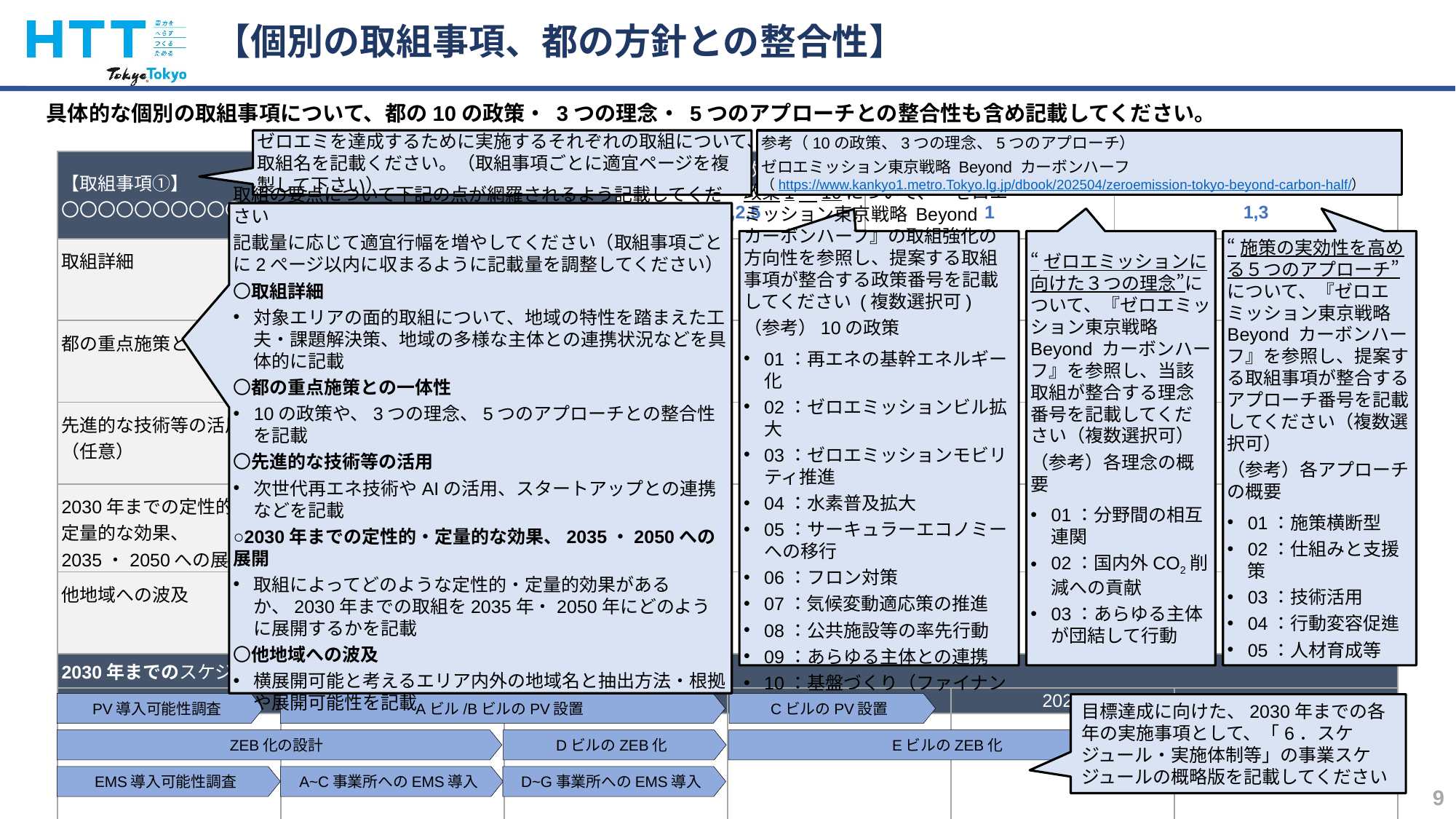

# 【個別の取組事項、都の方針との整合性】
具体的な個別の取組事項について、都の10の政策・ 3つの理念・ 5つのアプローチとの整合性も含め記載してください。
ゼロエミを達成するために実施するそれぞれの取組について、取組名を記載ください。（取組事項ごとに適宜ページを複製して下さい）
参考（10の政策、3つの理念、5つのアプローチ）
ゼロエミッション東京戦略 Beyond カーボンハーフ　
（https://www.kankyo1.metro.Tokyo.lg.jp/dbook/202504/zeroemission-tokyo-beyond-carbon-half/）
| 【取組事項①】 〇〇〇〇〇〇〇〇〇〇 |  |  | 10の政策 |  | ３つの理念 | ３つの理念 | ５つのアプローチ |  |
| --- | --- | --- | --- | --- | --- | --- | --- | --- |
|  |  |  | 1,2,5 |  | 1 | 1 | 1,3 |  |
| 取組詳細 |  |  |  |  |  |  |  |  |
| 都の重点施策との一体性 |  |  |  |  |  |  |  |  |
| 先進的な技術等の活用 （任意） |  |  |  |  |  |  |  |  |
| 2030年までの定性的、 定量的な効果、 2035・2050への展開 |  |  |  |  |  |  |  |  |
| 他地域への波及 |  |  |  |  |  |  |  |  |
| 2030年までのスケジュール |  |  |  |  |  |  |  |  |
| 2025 | 2026 | 2027 |  | 2028 |  | 2029 |  | 2030 |
|  |  |  |  |  |  |  |  |  |
取組の要点について下記の点が網羅されるよう記載してください
記載量に応じて適宜行幅を増やしてください（取組事項ごとに2ぺージ以内に収まるように記載量を調整してください）
〇取組詳細
対象エリアの面的取組について、地域の特性を踏まえた工夫・課題解決策、地域の多様な主体との連携状況などを具体的に記載
〇都の重点施策との一体性
10の政策や、3つの理念、5つのアプローチとの整合性を記載
〇先進的な技術等の活用
次世代再エネ技術やAIの活用、スタートアップとの連携などを記載
○2030年までの定性的・定量的な効果、2035・2050への展開
取組によってどのような定性的・定量的効果があるか、2030年までの取組を2035年・2050年にどのように展開するかを記載
〇他地域への波及
横展開可能と考えるエリア内外の地域名と抽出方法・根拠や展開可能性を記載
政策1～10について、『ゼロエミッション東京戦略 Beyond カーボンハーフ』の取組強化の方向性を参照し、提案する取組事項が整合する政策番号を記載してください (複数選択可)
（参考）10の政策
01：再エネの基幹エネルギー化
02：ゼロエミッションビル拡大
03：ゼロエミッションモビリティ推進
04：水素普及拡大
05：サーキュラーエコノミーへの移行
06：フロン対策
07：気候変動適応策の推進
08：公共施設等の率先行動
09：あらゆる主体との連携
10：基盤づくり（ファイナンス等）
“ゼロエミッションに向けた３つの理念”について、『ゼロエミッション東京戦略 Beyond カーボンハーフ』を参照し、当該取組が整合する理念番号を記載してください（複数選択可）
（参考）各理念の概要
01：分野間の相互連関
02：国内外CO2削減への貢献
03：あらゆる主体が団結して行動
“施策の実効性を高める５つのアプローチ”について、『ゼロエミッション東京戦略 Beyond カーボンハーフ』を参照し、提案する取組事項が整合するアプローチ番号を記載してください（複数選択可）
（参考）各アプローチの概要
01：施策横断型
02：仕組みと支援策
03：技術活用
04：行動変容促進
05：人材育成等
PV導入可能性調査
Aビル/BビルのPV設置
CビルのPV設置
目標達成に向けた、2030年までの各年の実施事項として、「6．スケジュール・実施体制等」の事業スケジュールの概略版を記載してください
ZEB化の設計
DビルのZEB化
EビルのZEB化
EMS導入可能性調査
A~C事業所へのEMS導入
D~G事業所へのEMS導入
9